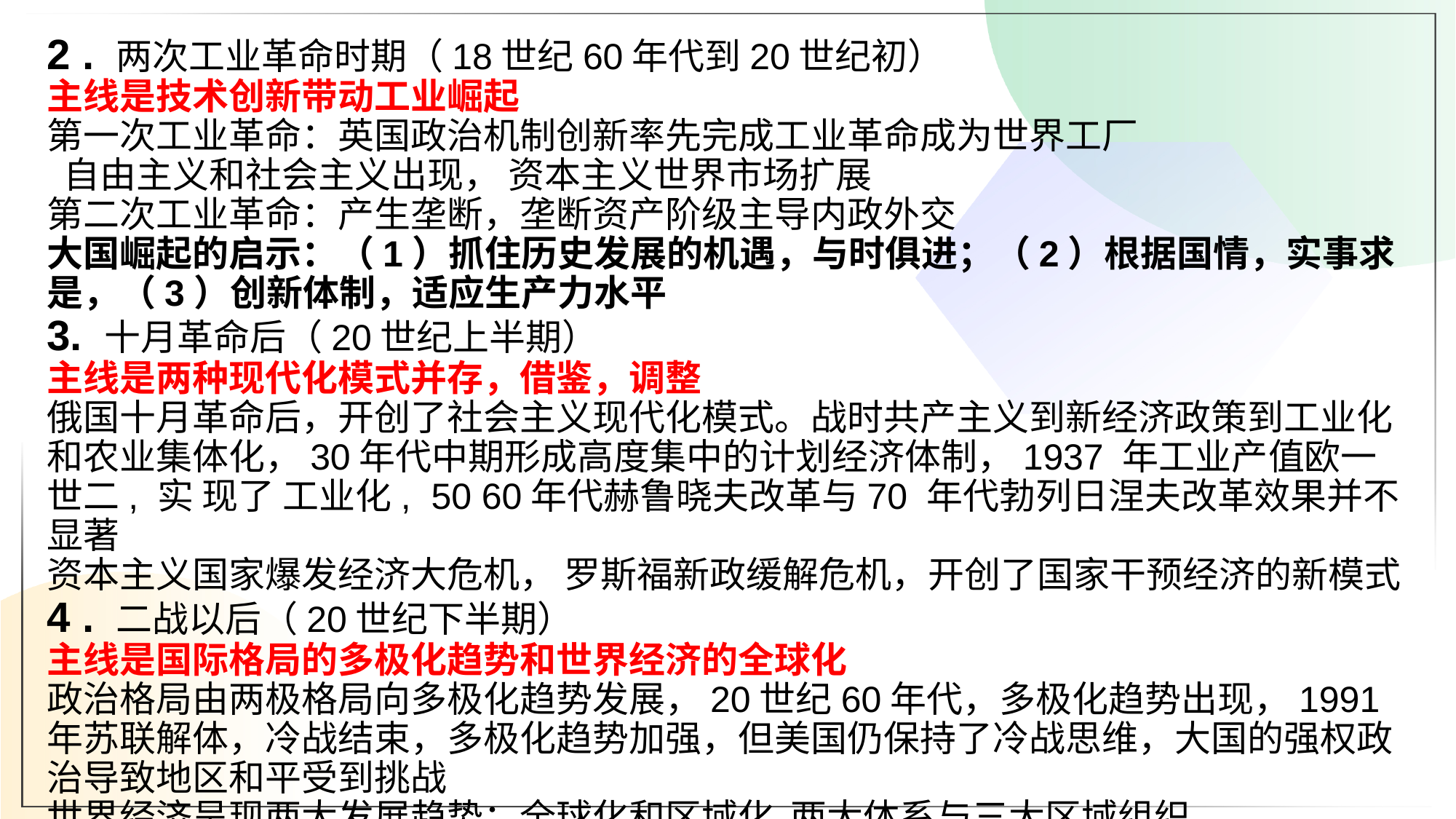

2 . 两次工业革命时期（18世纪60年代到20世纪初）
主线是技术创新带动工业崛起
第一次工业革命：英国政治机制创新率先完成工业革命成为世界工厂
 自由主义和社会主义出现， 资本主义世界市场扩展
第二次工业革命：产生垄断，垄断资产阶级主导内政外交
大国崛起的启示：（1）抓住历史发展的机遇，与时俱进；（2）根据国情，实事求是，（3）创新体制，适应生产力水平
3. 十月革命后（20世纪上半期）
主线是两种现代化模式并存，借鉴，调整
俄国十月革命后，开创了社会主义现代化模式。战时共产主义到新经济政策到工业化和农业集体化，30年代中期形成高度集中的计划经济体制，1937 年工业产值欧一世二, 实 现了 工业化,  50 60年代赫鲁晓夫改革与70 年代勃列日涅夫改革效果并不显著
资本主义国家爆发经济大危机， 罗斯福新政缓解危机，开创了国家干预经济的新模式
4 . 二战以后（20世纪下半期）
主线是国际格局的多极化趋势和世界经济的全球化
政治格局由两极格局向多极化趋势发展，20世纪60年代，多极化趋势出现，1991年苏联解体，冷战结束，多极化趋势加强，但美国仍保持了冷战思维，大国的强权政治导致地区和平受到挑战
世界经济呈现两大发展趋势：全球化和区域化  两大体系与三大区域组织